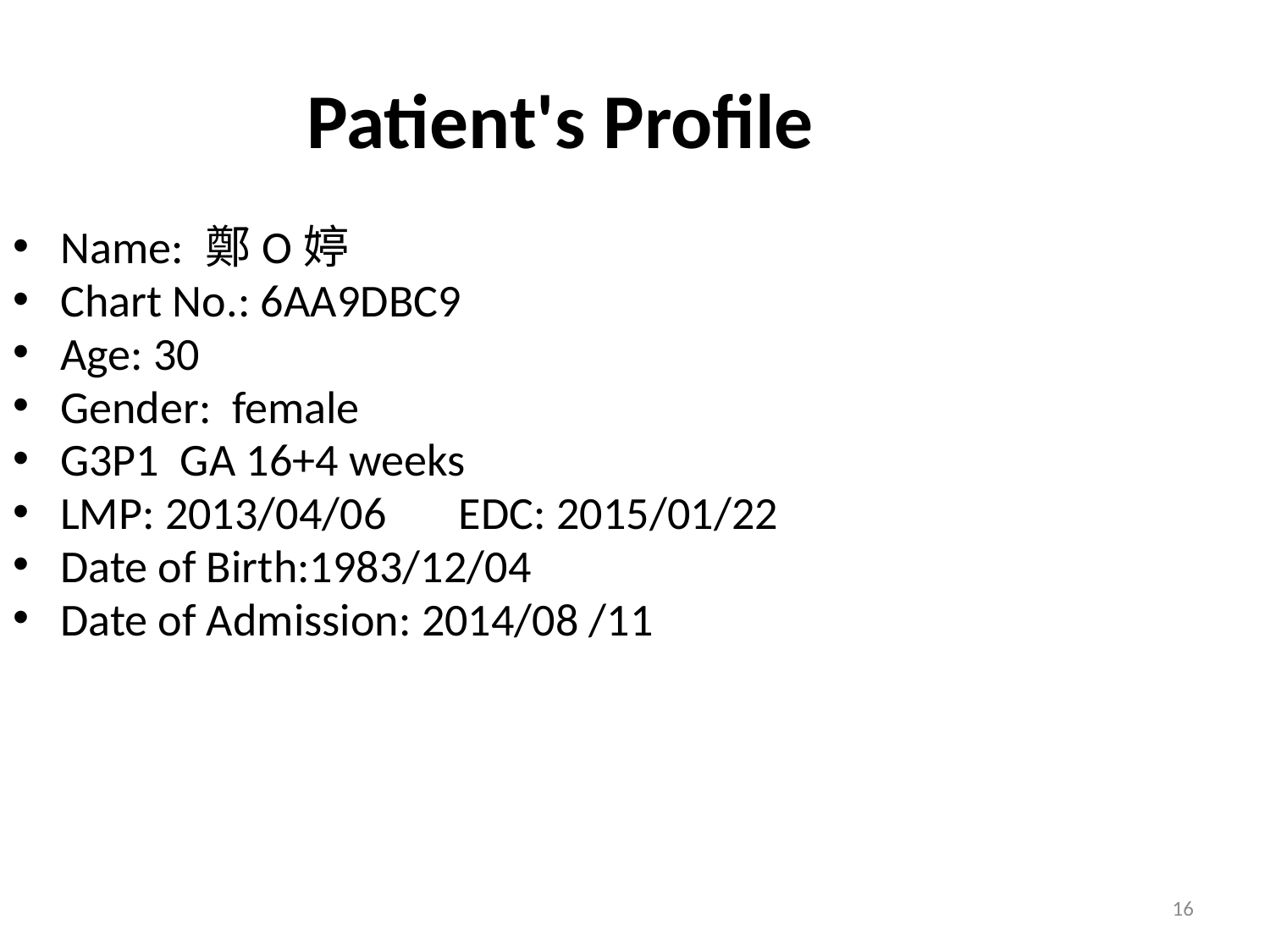

Patient's Profile
Name: 鄭O婷
Chart No.: 6AA9DBC9
Age: 30
Gender:  female
G3P1  GA 16+4 weeks
LMP: 2013/04/06       EDC: 2015/01/22
Date of Birth:1983/12/04
Date of Admission: 2014/08 /11

16